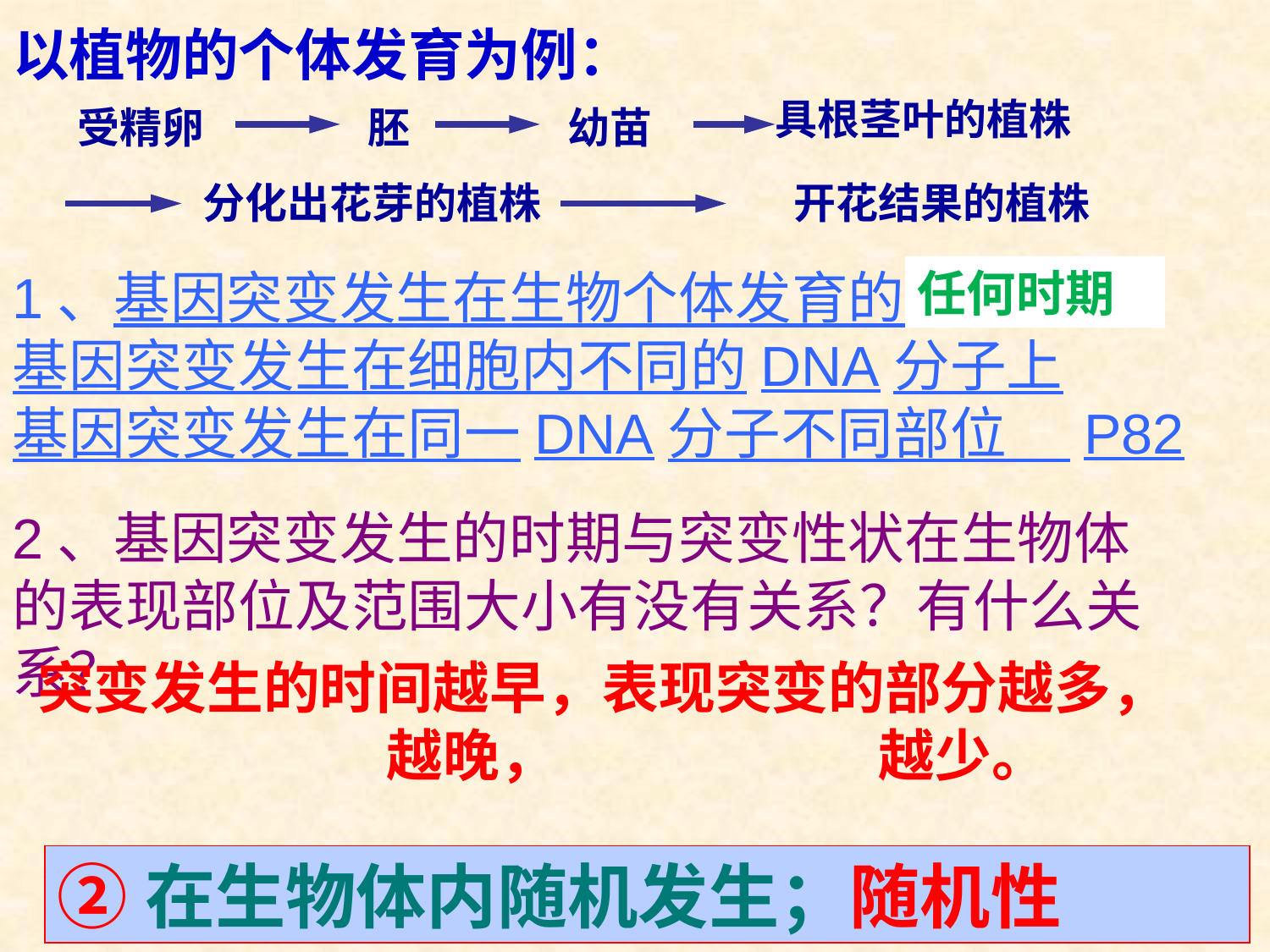

# 以植物的个体发育为例：
具根茎叶的植株
胚
幼苗
受精卵
分化出花芽的植株
开花结果的植株
1、基因突变发生在生物个体发育的什么时期？
基因突变发生在细胞内不同的DNA分子上
基因突变发生在同一DNA分子不同部位     P82

任何时期
2、基因突变发生的时期与突变性状在生物体的表现部位及范围大小有没有关系？有什么关系？

突变发生的时间越早，表现突变的部分越多，
                          越晚，                         越少。
②在生物体内随机发生；随机性